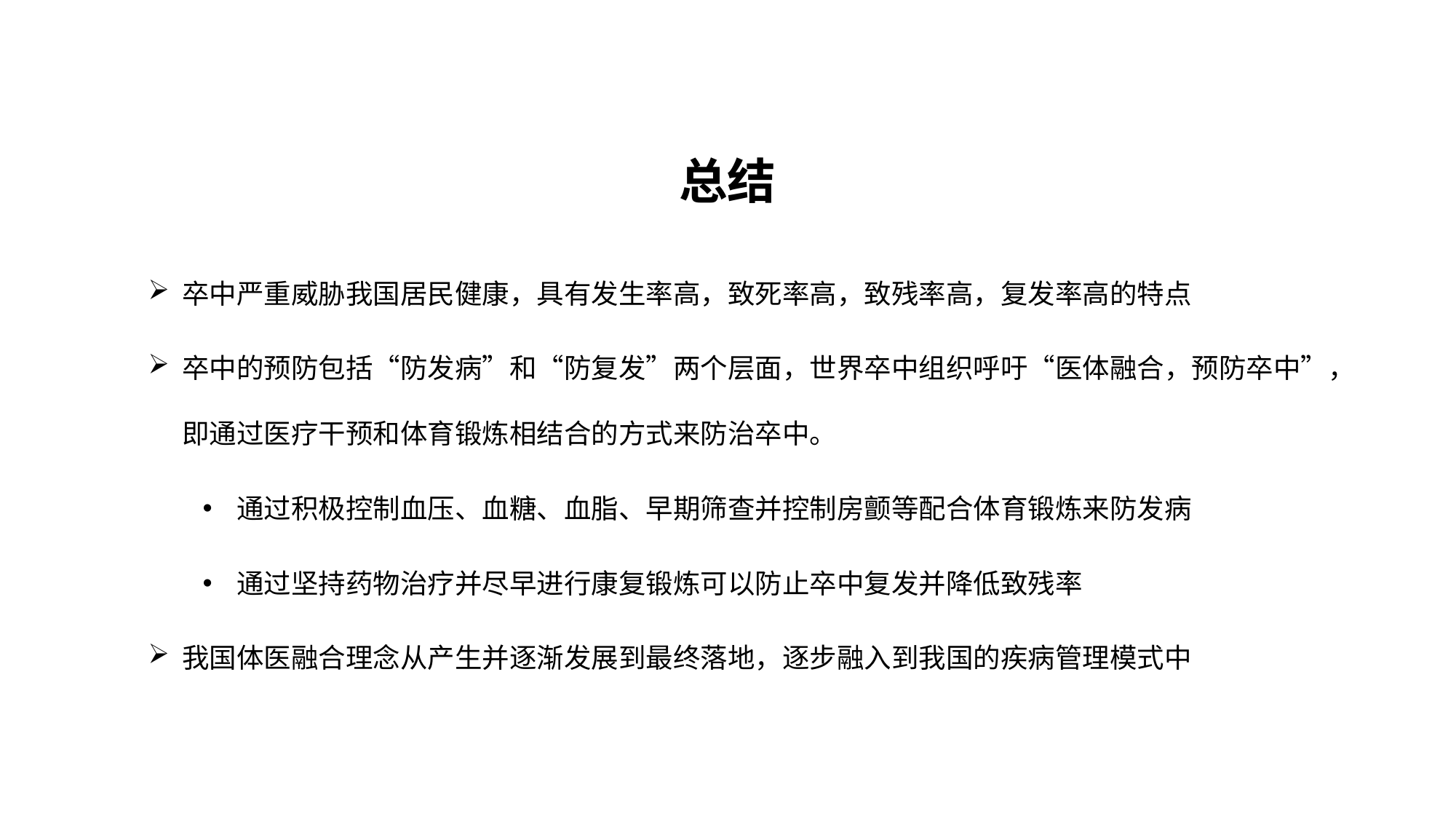

# 总结
卒中严重威胁我国居民健康，具有发生率高，致死率高，致残率高，复发率高的特点
卒中的预防包括“防发病”和“防复发”两个层面，世界卒中组织呼吁“医体融合，预防卒中”，即通过医疗干预和体育锻炼相结合的方式来防治卒中。
通过积极控制血压、血糖、血脂、早期筛查并控制房颤等配合体育锻炼来防发病
通过坚持药物治疗并尽早进行康复锻炼可以防止卒中复发并降低致残率
我国体医融合理念从产生并逐渐发展到最终落地，逐步融入到我国的疾病管理模式中